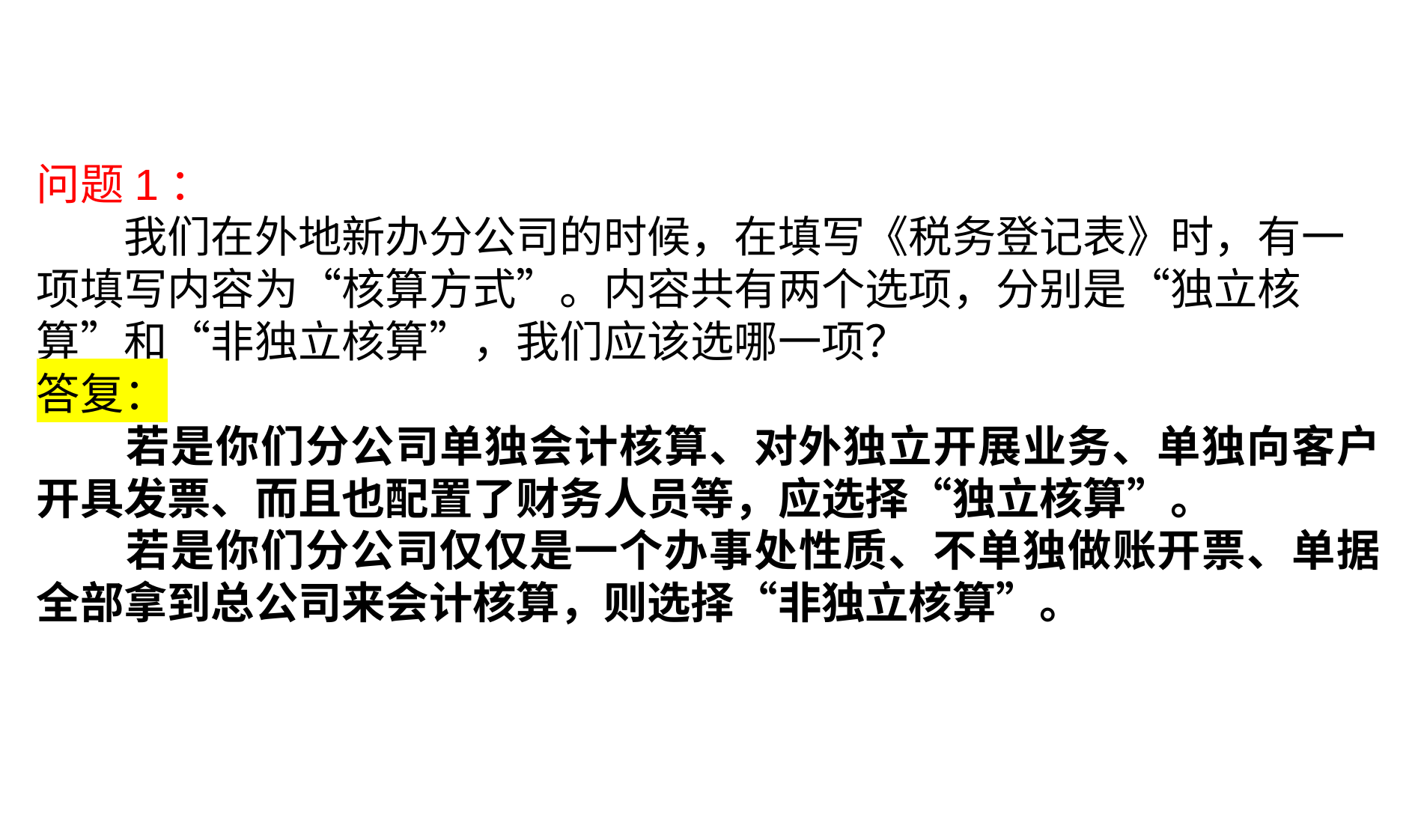

问题1：
　　我们在外地新办分公司的时候，在填写《税务登记表》时，有一项填写内容为“核算方式”。内容共有两个选项，分别是“独立核算”和“非独立核算”，我们应该选哪一项？
答复：
　　若是你们分公司单独会计核算、对外独立开展业务、单独向客户开具发票、而且也配置了财务人员等，应选择“独立核算”。
　　若是你们分公司仅仅是一个办事处性质、不单独做账开票、单据全部拿到总公司来会计核算，则选择“非独立核算”。